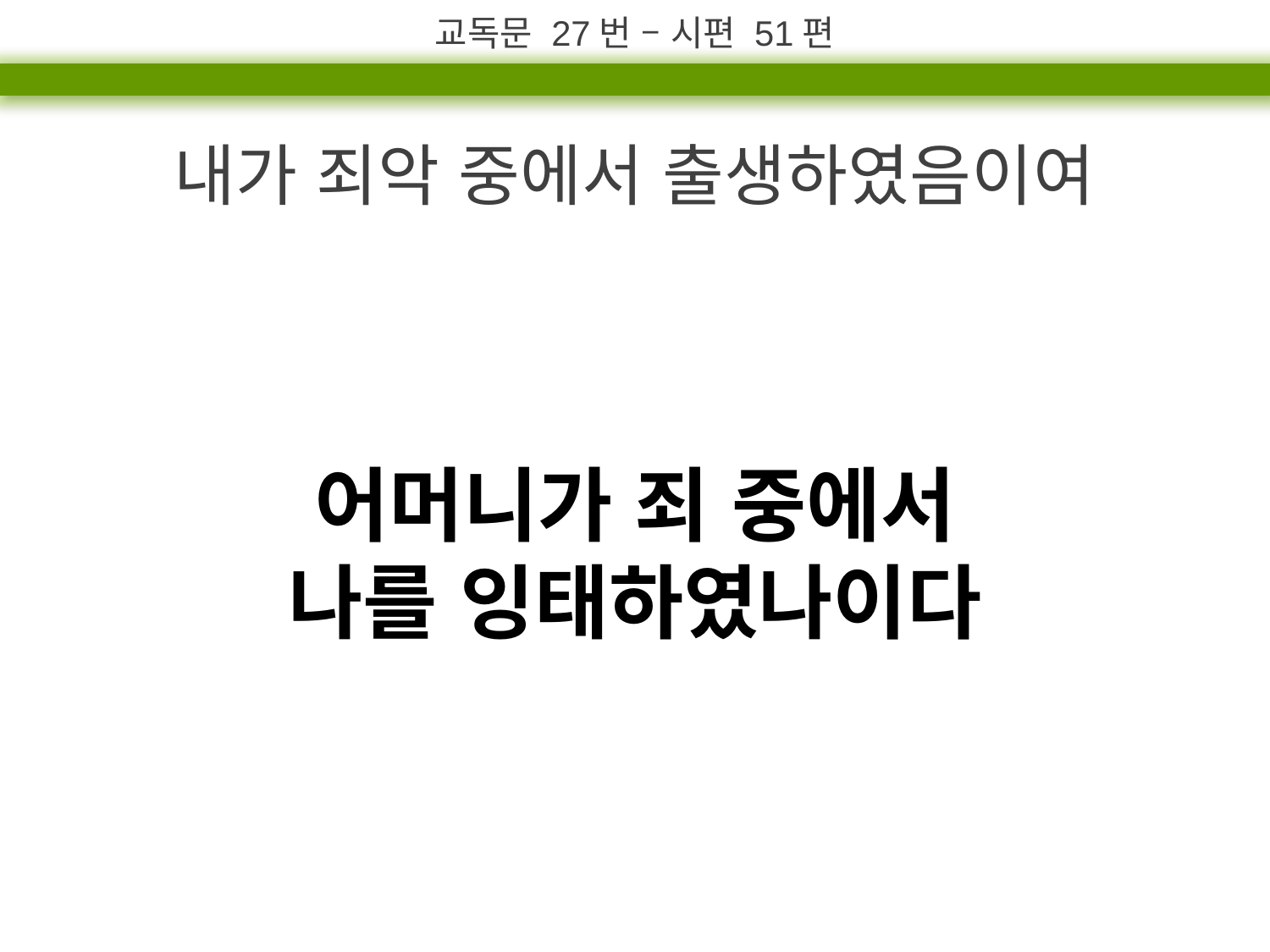

교독문 27번 – 시편 51편

내가 죄악 중에서 출생하였음이여
어머니가 죄 중에서
나를 잉태하였나이다